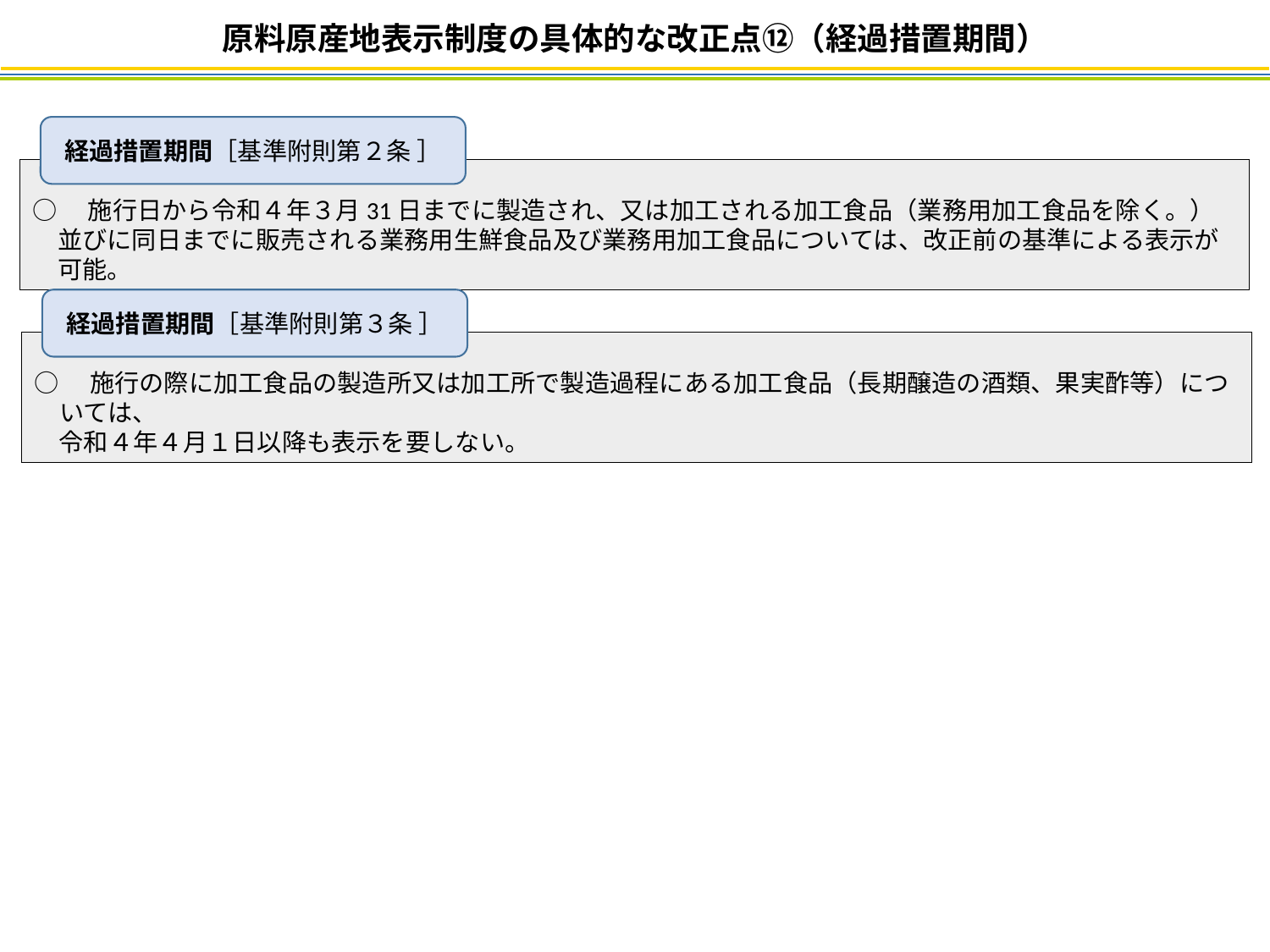

原料原産地表示制度の具体的な改正点⑫（経過措置期間）
経過措置期間［基準附則第２条 ］

○　施行日から令和４年３月31日までに製造され、又は加工される加工食品（業務用加工食品を除く。）並びに同日までに販売される業務用生鮮食品及び業務用加工食品については、改正前の基準による表示が可能。
経過措置期間［基準附則第３条 ］

○　施行の際に加工食品の製造所又は加工所で製造過程にある加工食品（長期醸造の酒類、果実酢等）については、
　令和４年４月１日以降も表示を要しない。